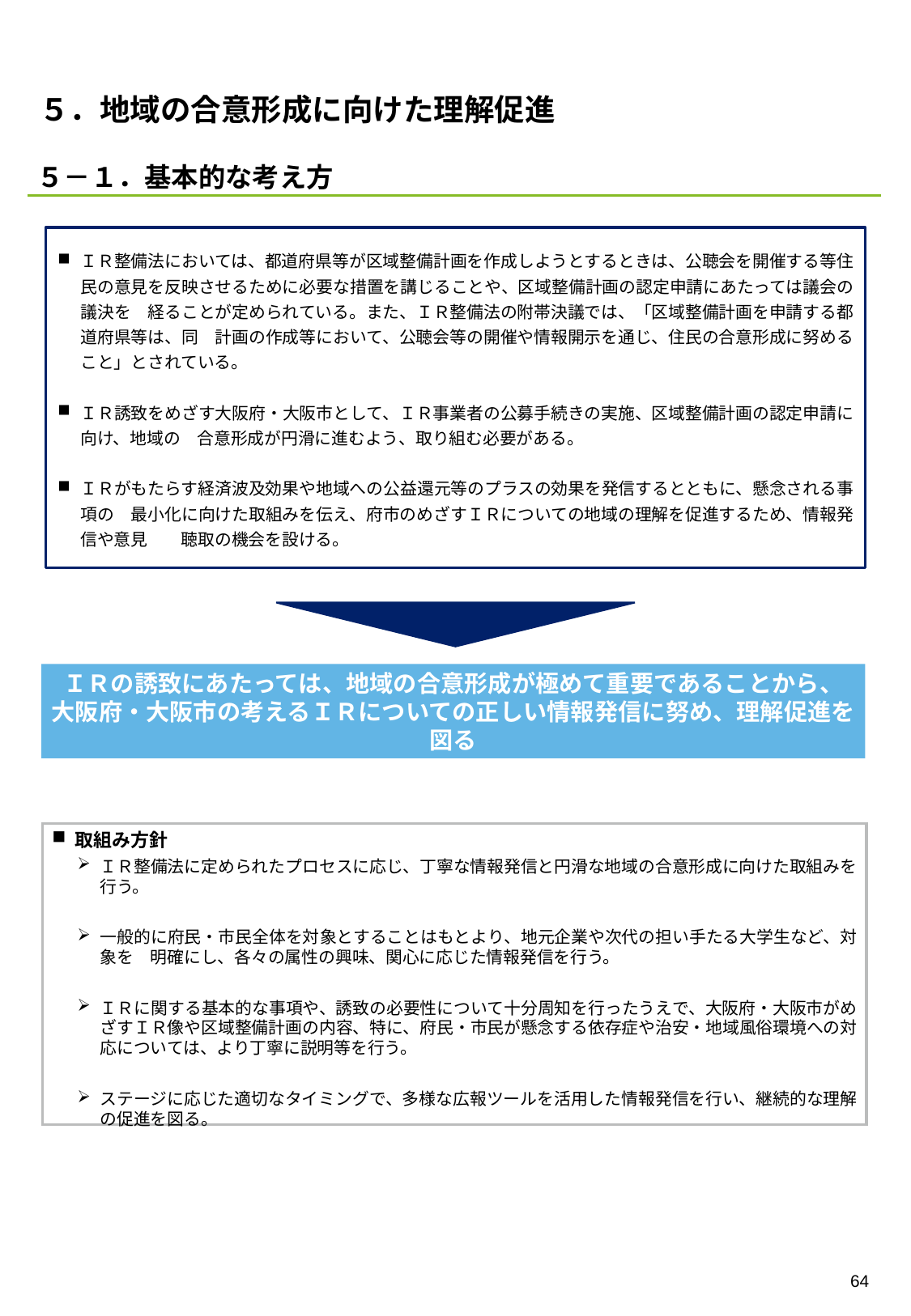

# ５．地域の合意形成に向けた理解促進
５－１．基本的な考え方
ＩＲ整備法においては、都道府県等が区域整備計画を作成しようとするときは、公聴会を開催する等住民の意見を反映させるために必要な措置を講じることや、区域整備計画の認定申請にあたっては議会の議決を　経ることが定められている。また、ＩＲ整備法の附帯決議では、「区域整備計画を申請する都道府県等は、同　計画の作成等において、公聴会等の開催や情報開示を通じ、住民の合意形成に努めること」とされている。

ＩＲ誘致をめざす大阪府・大阪市として、ＩＲ事業者の公募手続きの実施、区域整備計画の認定申請に向け、地域の　合意形成が円滑に進むよう、取り組む必要がある。

ＩＲがもたらす経済波及効果や地域への公益還元等のプラスの効果を発信するとともに、懸念される事項の　最小化に向けた取組みを伝え、府市のめざすＩＲについての地域の理解を促進するため、情報発信や意見　　聴取の機会を設ける。

ＩＲの誘致にあたっては、地域の合意形成が極めて重要であることから、
大阪府・大阪市の考えるＩＲについての正しい情報発信に努め、理解促進を図る
取組み方針
ＩＲ整備法に定められたプロセスに応じ、丁寧な情報発信と円滑な地域の合意形成に向けた取組みを行う。

一般的に府民・市民全体を対象とすることはもとより、地元企業や次代の担い手たる大学生など、対象を　明確にし、各々の属性の興味、関心に応じた情報発信を行う。

ＩＲに関する基本的な事項や、誘致の必要性について十分周知を行ったうえで、大阪府・大阪市がめざすＩＲ像や区域整備計画の内容、特に、府民・市民が懸念する依存症や治安・地域風俗環境への対応については、より丁寧に説明等を行う。

ステージに応じた適切なタイミングで、多様な広報ツールを活用した情報発信を行い、継続的な理解の促進を図る。
64